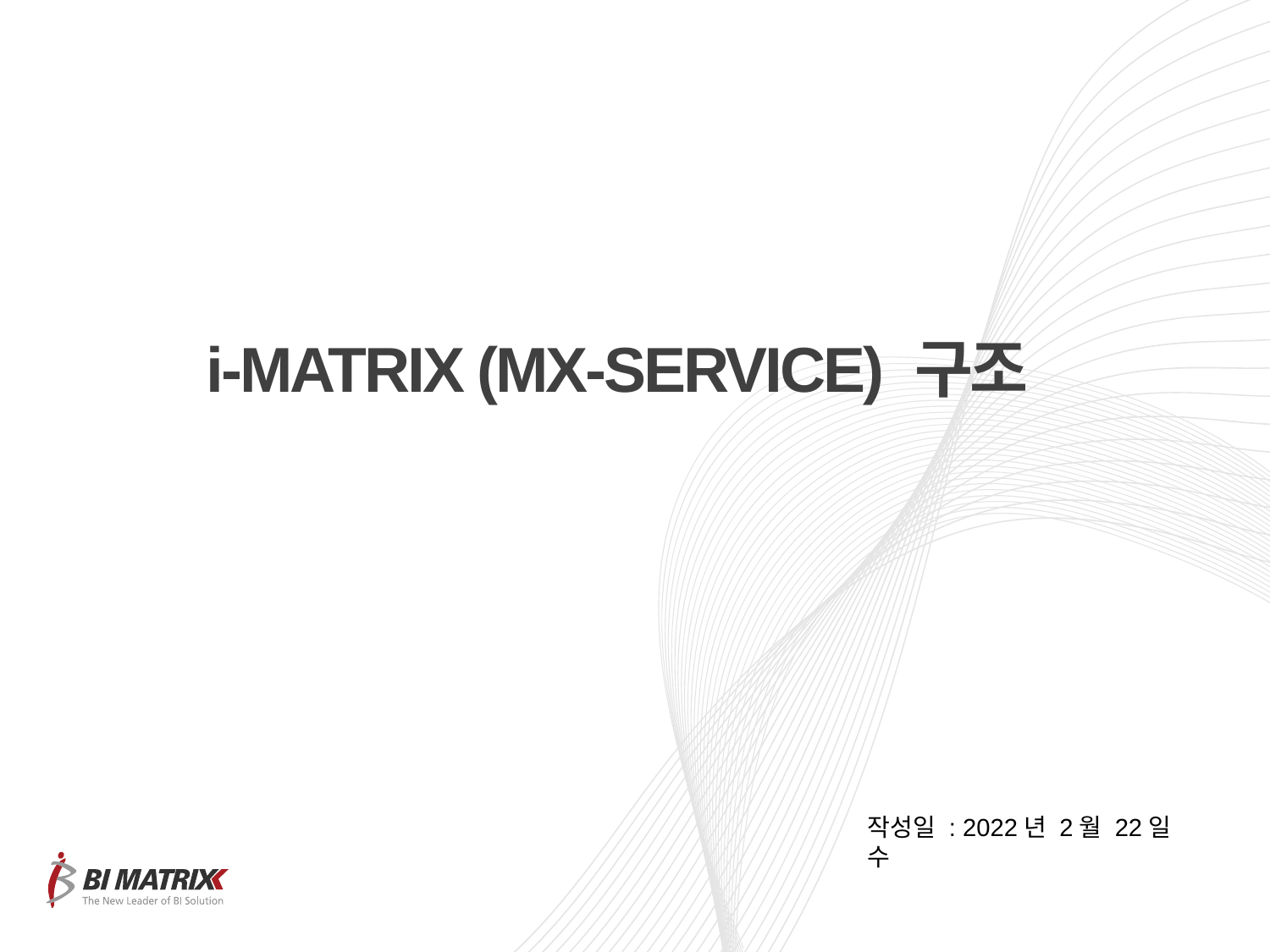

# i-MATRIX (MX-SERVICE) 구조
작성일 : 2022년 2월 22일 수